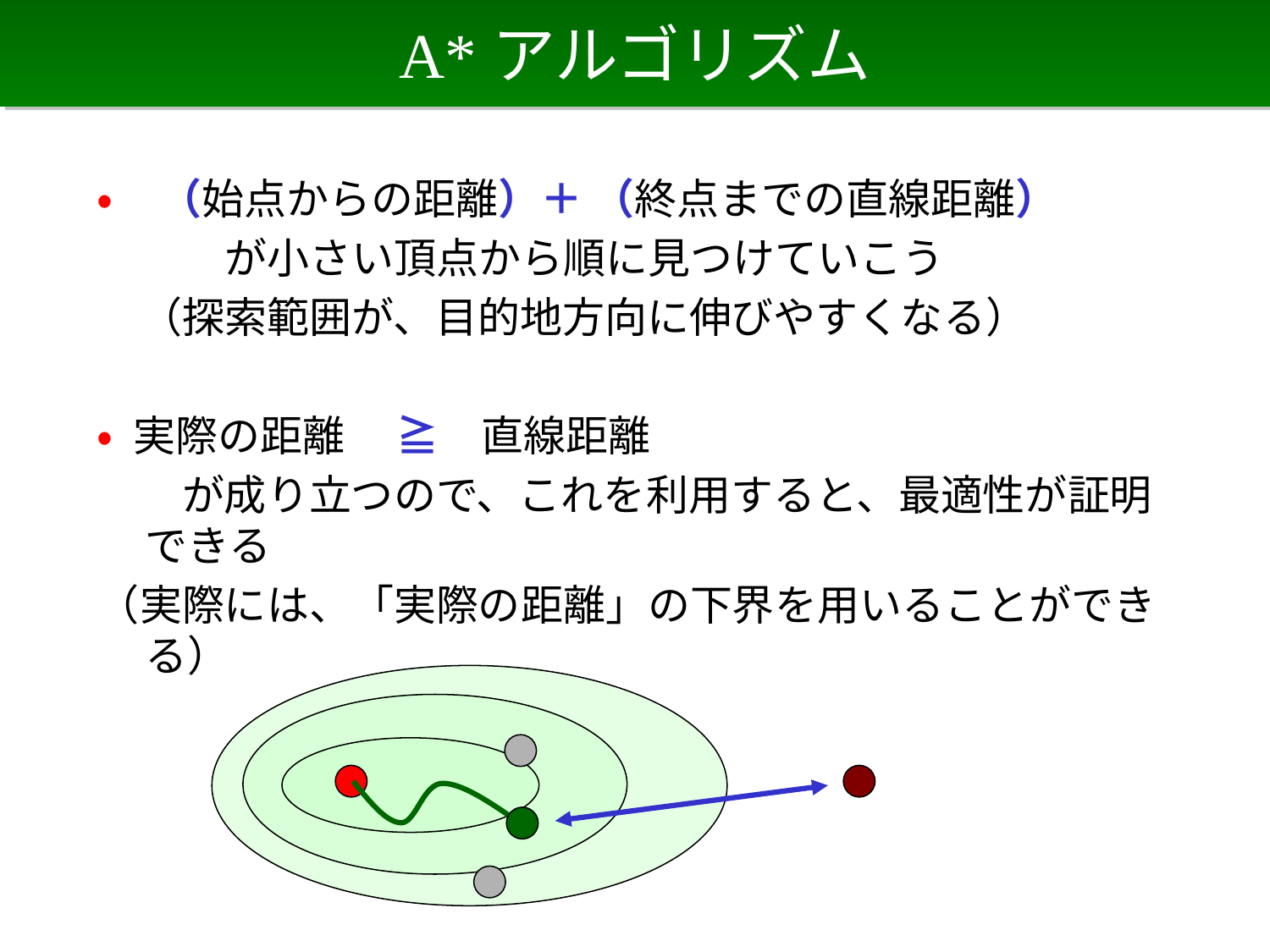

# A*アルゴリズム
• （始点からの距離）＋ （終点までの直線距離）
　　　が小さい頂点から順に見つけていこう
　（探索範囲が、目的地方向に伸びやすくなる）

• 実際の距離　 ≧　直線距離
　　が成り立つので、これを利用すると、最適性が証明できる
（実際には、「実際の距離」の下界を用いることができる）